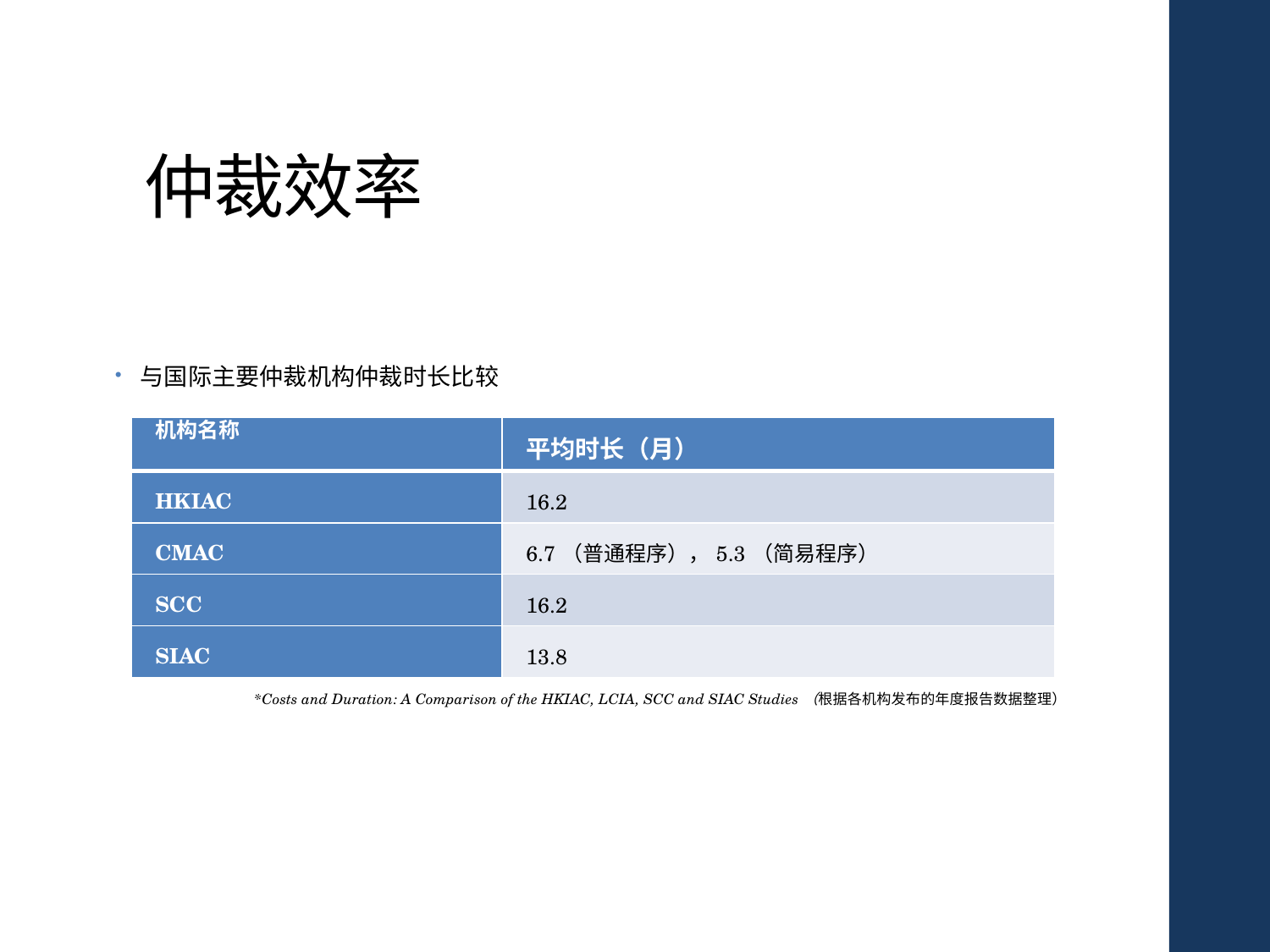

# 仲裁效率
与国际主要仲裁机构仲裁时长比较
| 机构名称 | 平均时长（月） |
| --- | --- |
| HKIAC | 16.2 |
| CMAC | 6.7（普通程序），5.3（简易程序） |
| SCC | 16.2 |
| SIAC | 13.8 |
*Costs and Duration: A Comparison of the HKIAC, LCIA, SCC and SIAC Studies（根据各机构发布的年度报告数据整理）